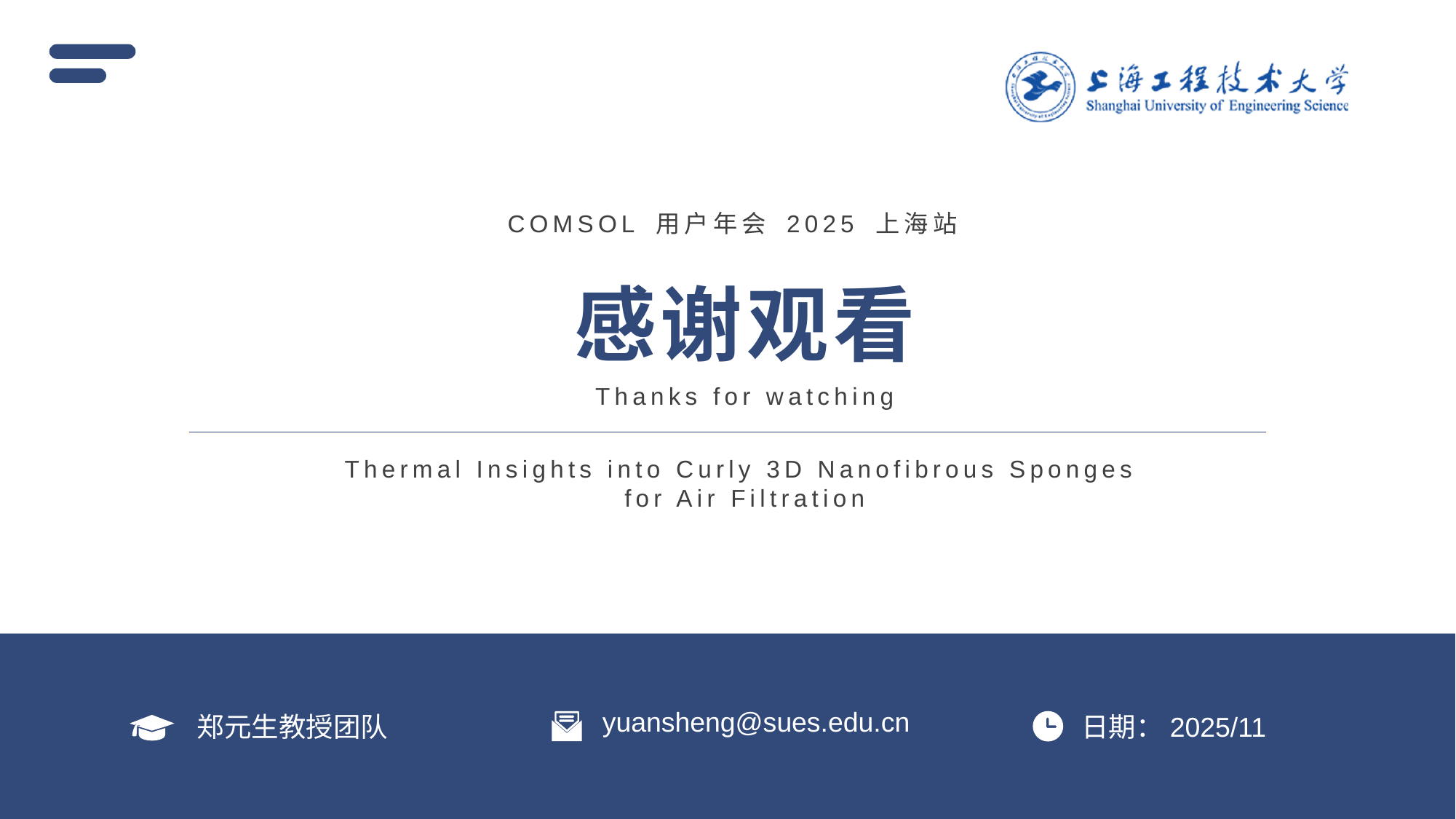

COMSOL 用户年会 2025 上海站
感谢观看
Thanks for watching
Thermal Insights into Curly 3D Nanofibrous Sponges
for Air Filtration

yuansheng@sues.edu.cn
郑元生教授团队
日期：2025/11